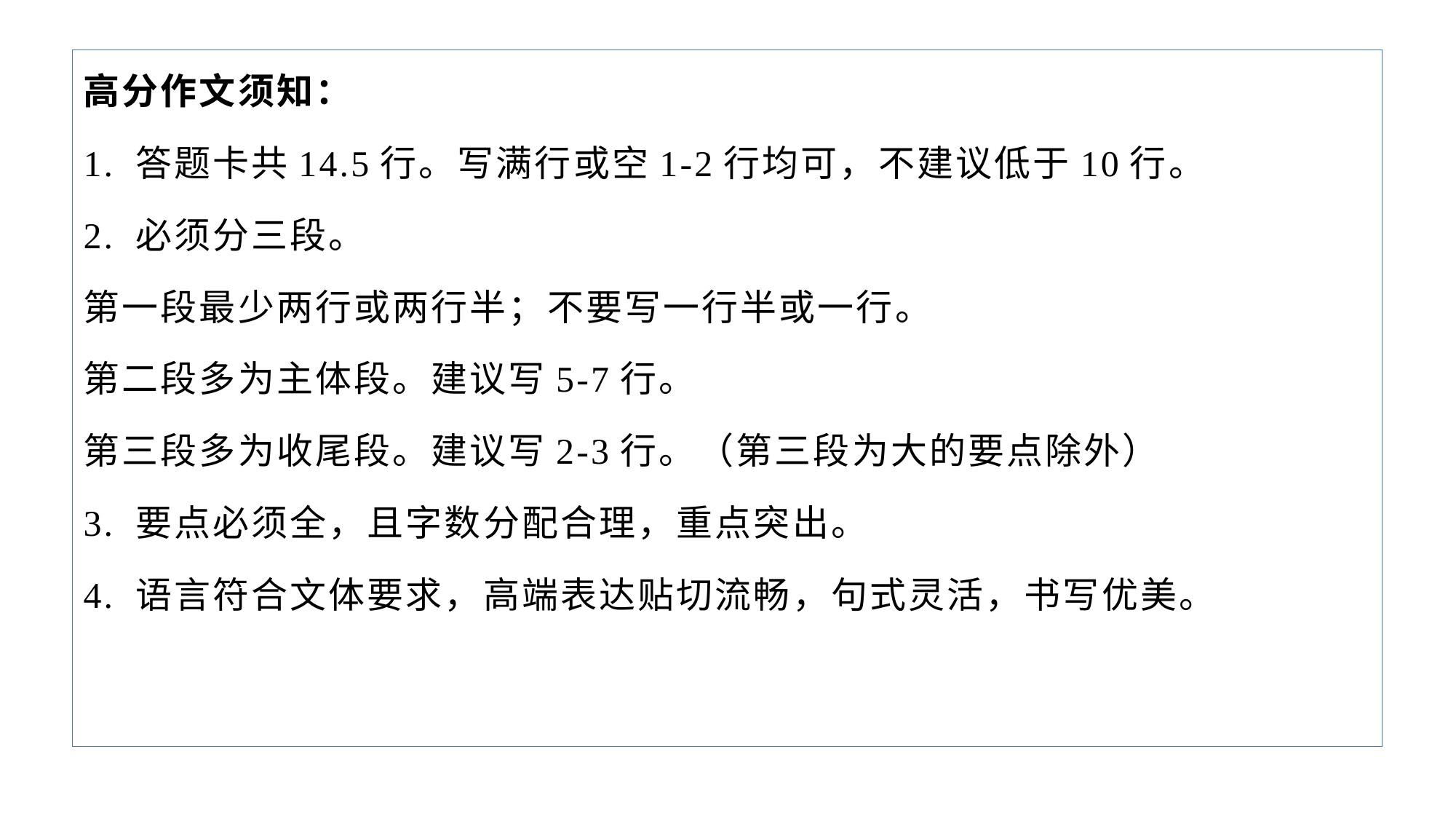

高分作文须知：
1. 答题卡共14.5行。写满行或空1-2行均可，不建议低于10行。
2. 必须分三段。
第一段最少两行或两行半；不要写一行半或一行。
第二段多为主体段。建议写5-7行。
第三段多为收尾段。建议写2-3行。（第三段为大的要点除外）
3. 要点必须全，且字数分配合理，重点突出。
4. 语言符合文体要求，高端表达贴切流畅，句式灵活，书写优美。